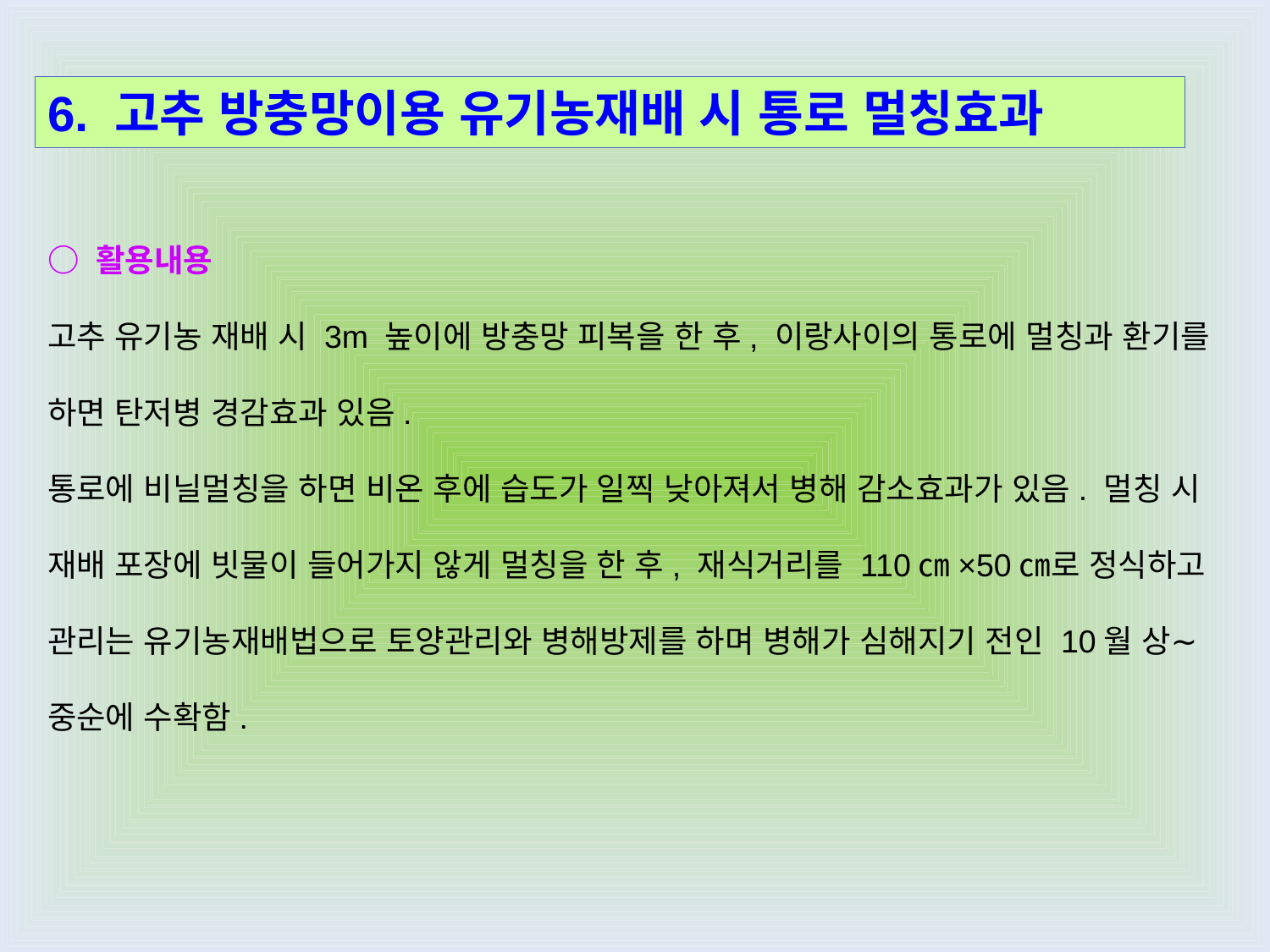

6. 고추 방충망이용 유기농재배 시 통로 멀칭효과
○ 활용내용
고추 유기농 재배 시 3m 높이에 방충망 피복을 한 후, 이랑사이의 통로에 멀칭과 환기를 하면 탄저병 경감효과 있음.
통로에 비닐멀칭을 하면 비온 후에 습도가 일찍 낮아져서 병해 감소효과가 있음. 멀칭 시 재배 포장에 빗물이 들어가지 않게 멀칭을 한 후, 재식거리를 110㎝×50㎝로 정식하고 관리는 유기농재배법으로 토양관리와 병해방제를 하며 병해가 심해지기 전인 10월 상∼중순에 수확함.